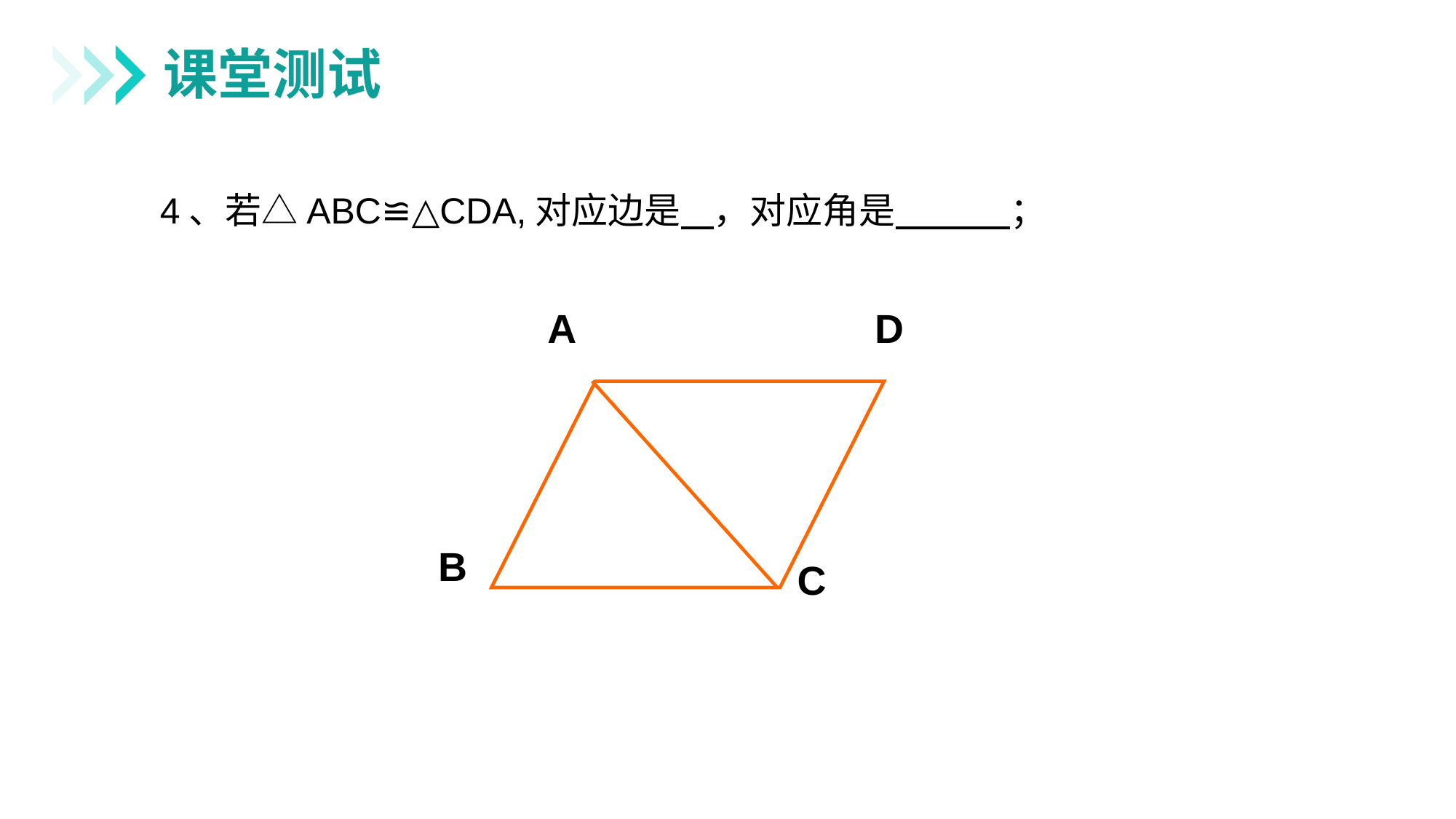

课堂测试
4、若△ABC≌△CDA,对应边是    ，对应角是              ；
A
D

B
C